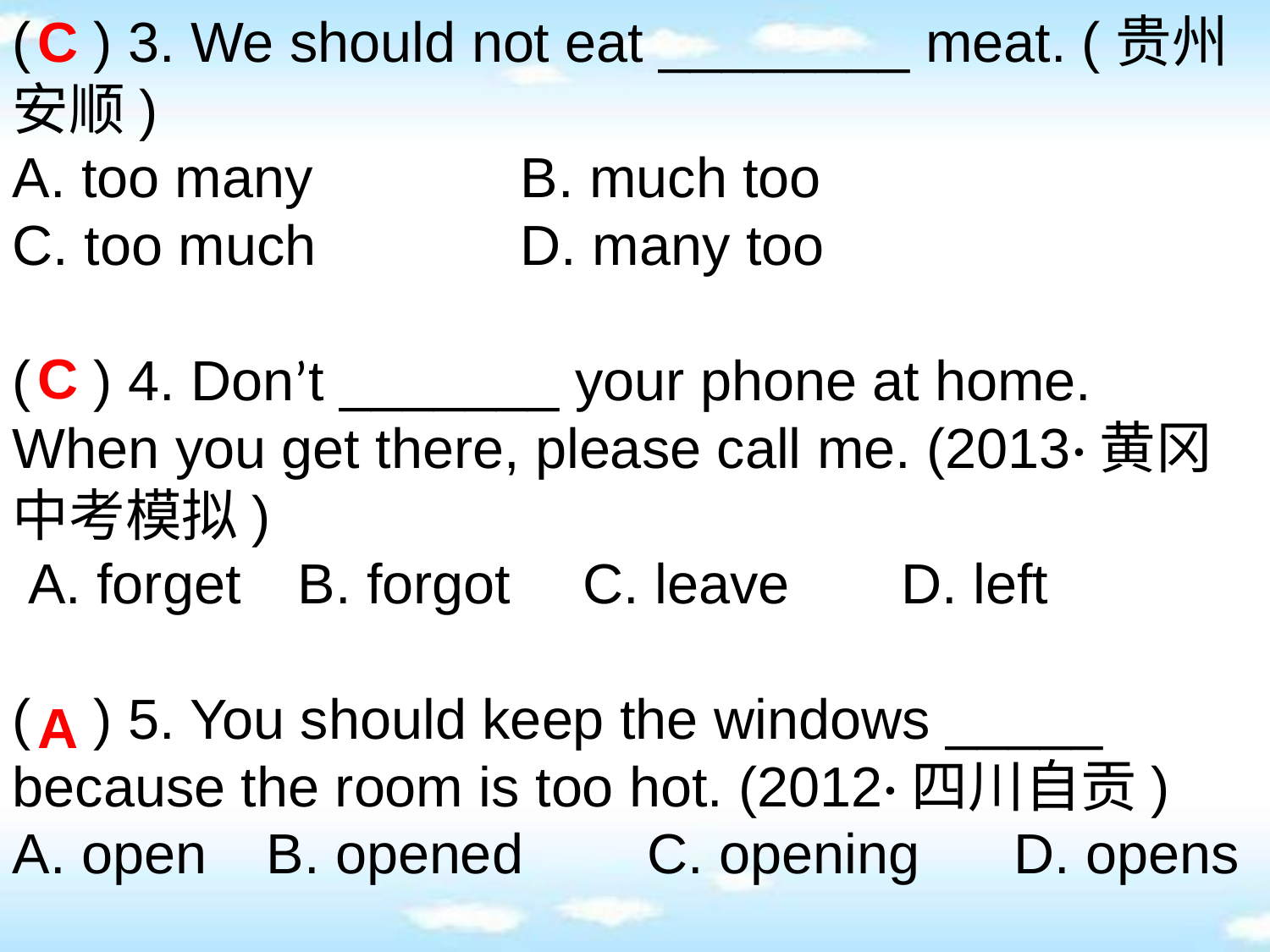

C
(    ) 3. We should not eat ________ meat. (贵州安顺)
A. too many		B. much too
C. too much		D. many too

(    ) 4. Don’t _______ your phone at home. When you get there, please call me. (2013·黄冈中考模拟)
 A. forget	  B. forgot	    C. leave	D. left

(    ) 5. You should keep the windows _____ because the room is too hot. (2012·四川自贡)
A. open	B. opened	C. opening      D. opens
C
A